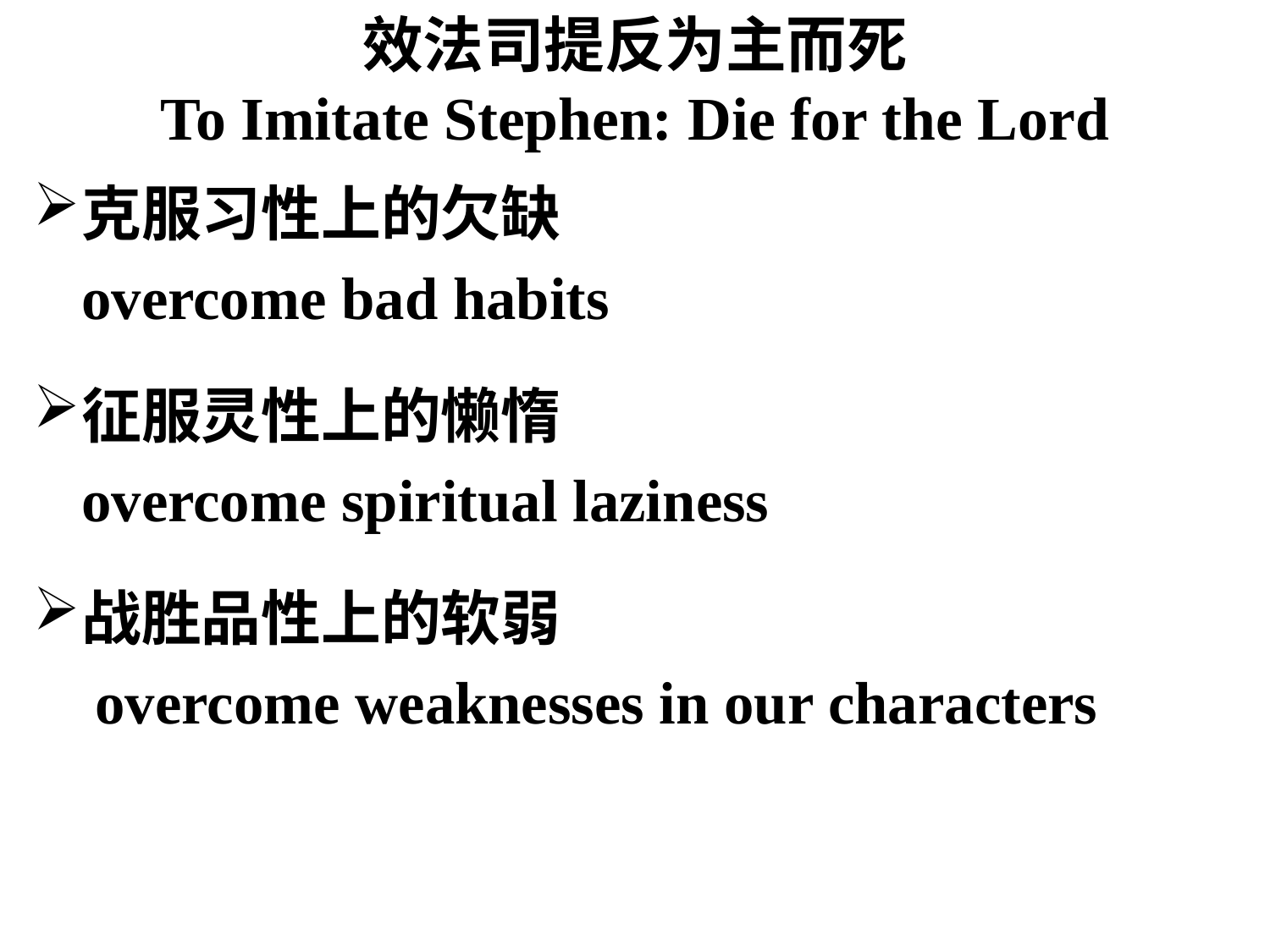

# 效法司提反为主而死 To Imitate Stephen: Die for the Lord
克服习性上的欠缺
	overcome bad habits

征服灵性上的懒惰
	overcome spiritual laziness

战胜品性上的软弱
	 overcome weaknesses in our characters